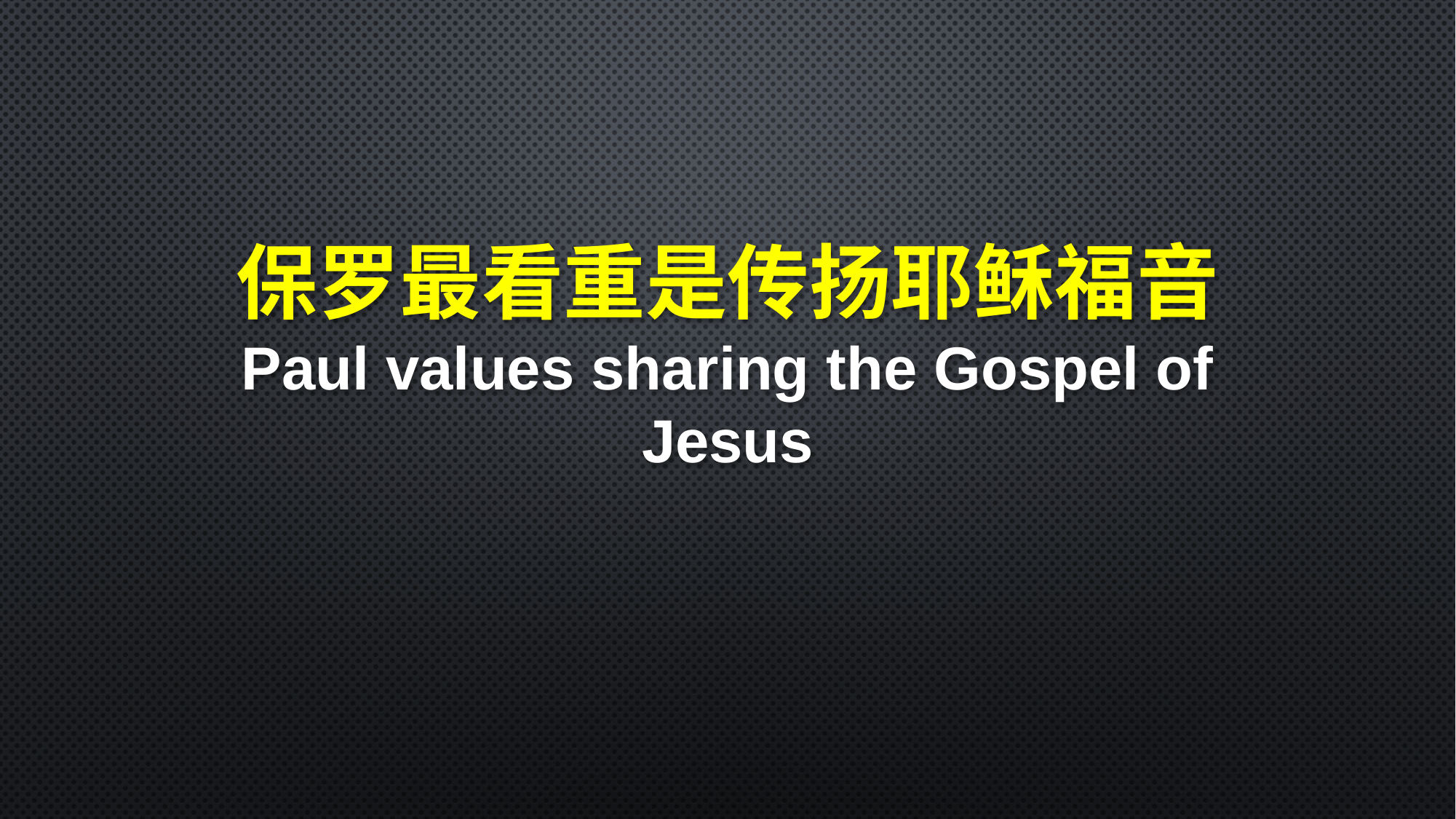

保罗最看重是传扬耶稣福音
Paul values sharing the Gospel of Jesus